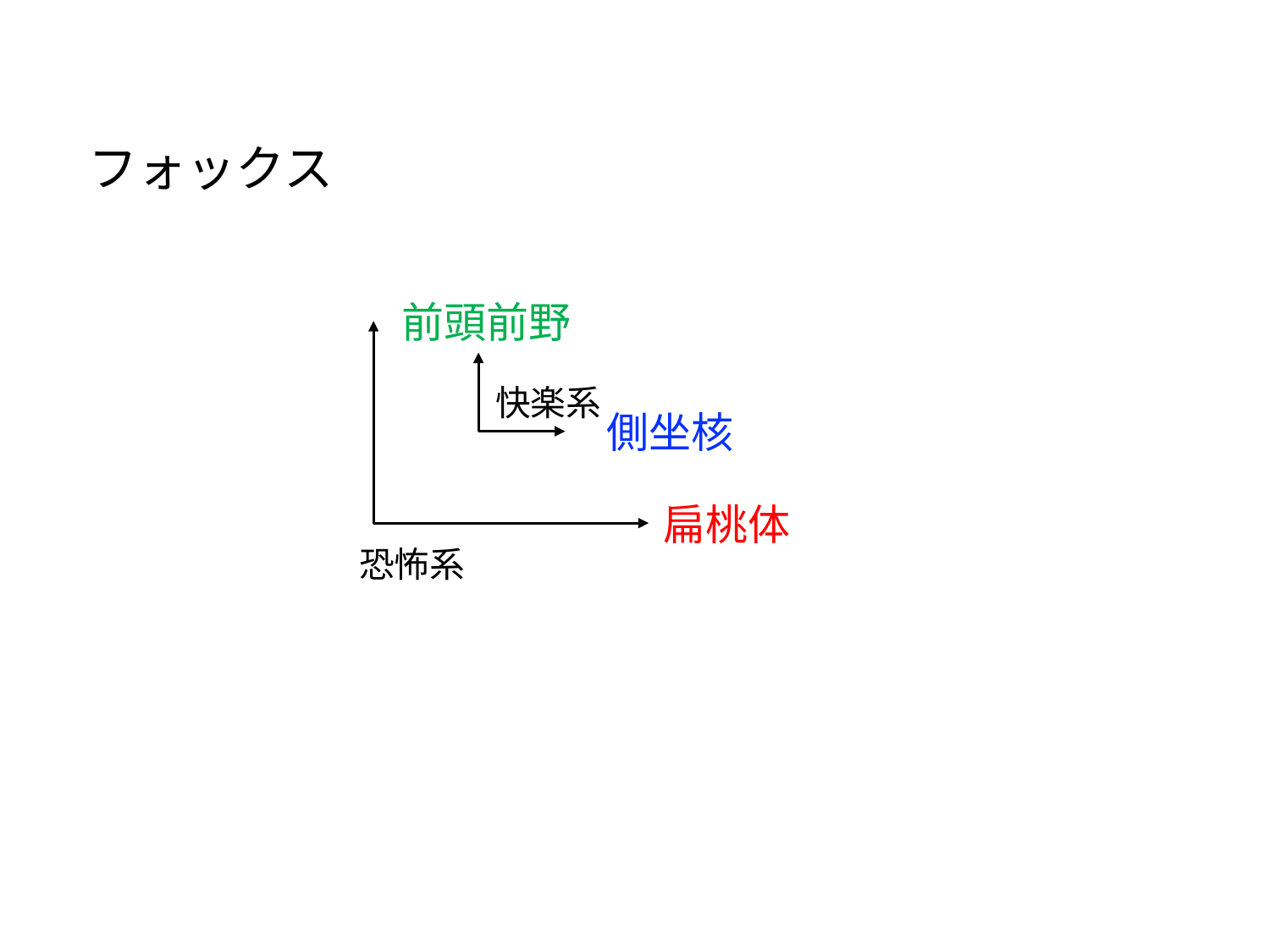

#
フォックス
前頭前野
快楽系
側坐核
扁桃体
恐怖系